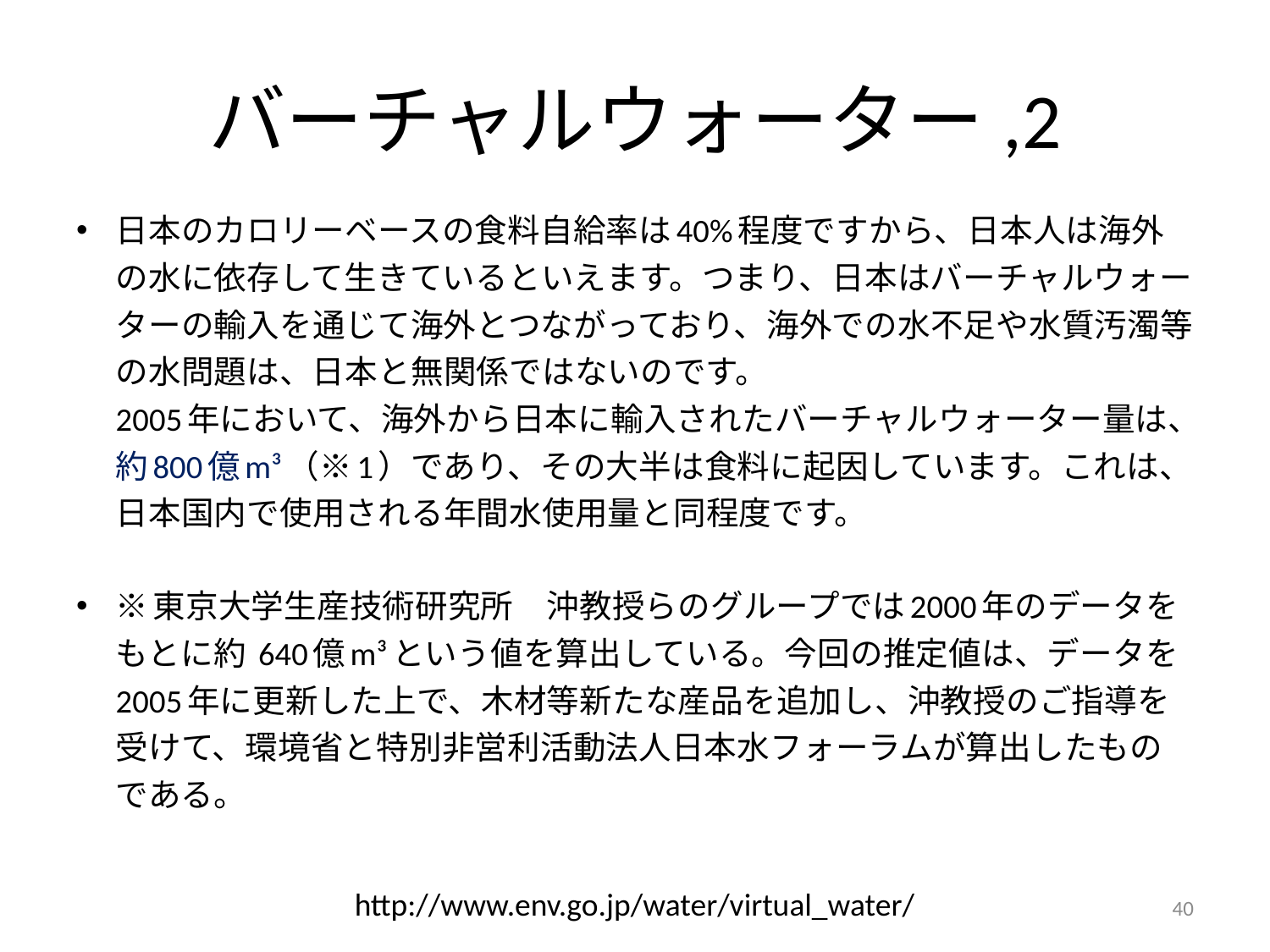

# バーチャルウォーター,2
日本のカロリーベースの食料自給率は40%程度ですから、日本人は海外の水に依存して生きているといえます。つまり、日本はバーチャルウォーターの輸入を通じて海外とつながっており、海外での水不足や水質汚濁等の水問題は、日本と無関係ではないのです。
2005年において、海外から日本に輸入されたバーチャルウォーター量は、約800億m³（※1）であり、その大半は食料に起因しています。これは、日本国内で使用される年間水使用量と同程度です。
※東京大学生産技術研究所　沖教授らのグループでは2000年のデータをもとに約 640億m³という値を算出している。今回の推定値は、データを2005年に更新した上で、木材等新たな産品を追加し、沖教授のご指導を受けて、環境省と特別非営利活動法人日本水フォーラムが算出したものである。

http://www.env.go.jp/water/virtual_water/
40